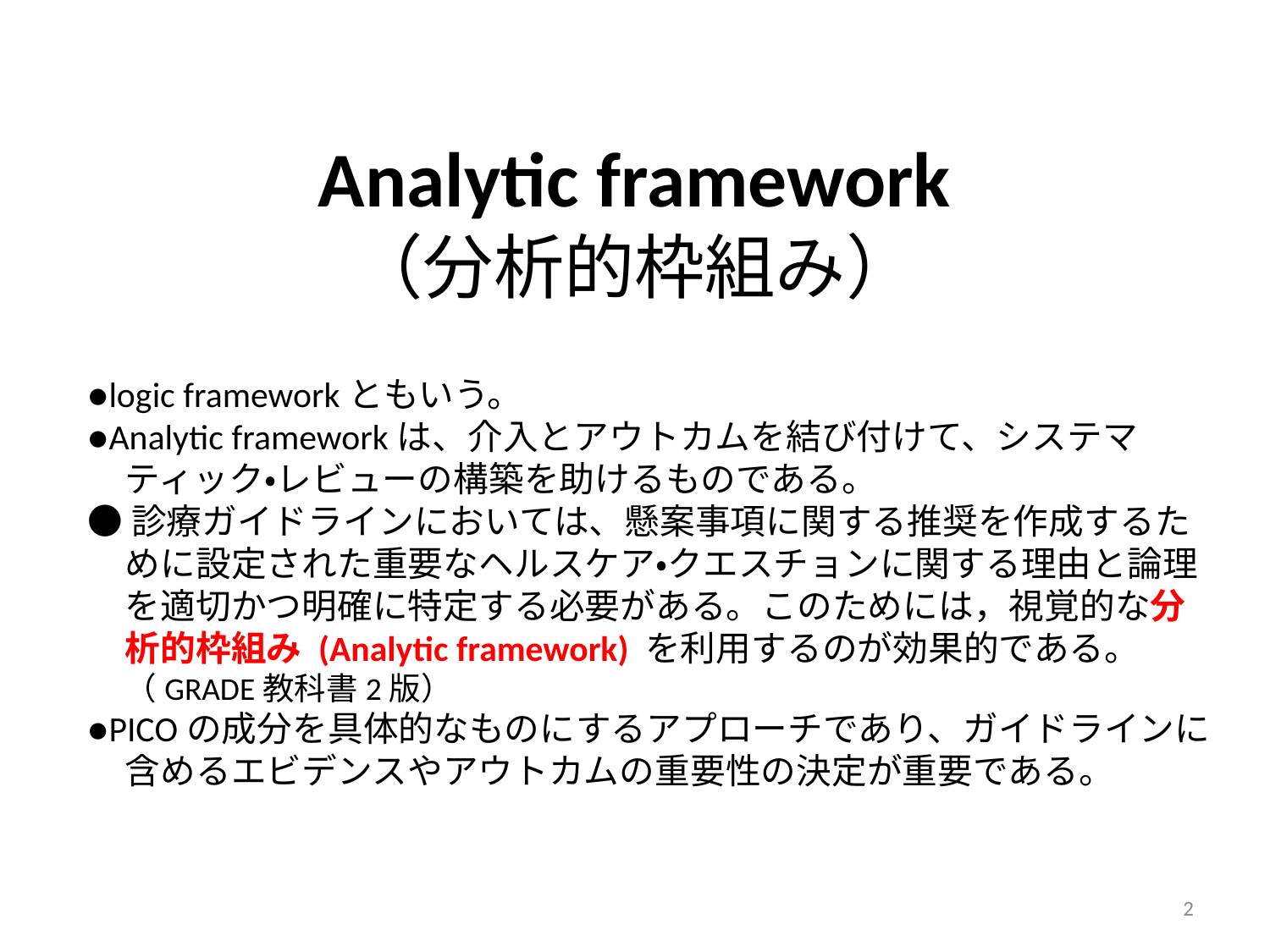

# Analytic framework （分析的枠組み）
●logic frameworkともいう。
●Analytic frameworkは、介入とアウトカムを結び付けて、システマティック・レビューの構築を助けるものである。
●診療ガイドラインにおいては、懸案事項に関する推奨を作成するために設定された重要なヘルスケア・クエスチョンに関する理由と論理を適切かつ明確に特定する必要がある。このためには，視覚的な分析的枠組み (Analytic framework) を利用するのが効果的である。（GRADE教科書2版）
●PICOの成分を具体的なものにするアプローチであり、ガイドラインに含めるエビデンスやアウトカムの重要性の決定が重要である。
2